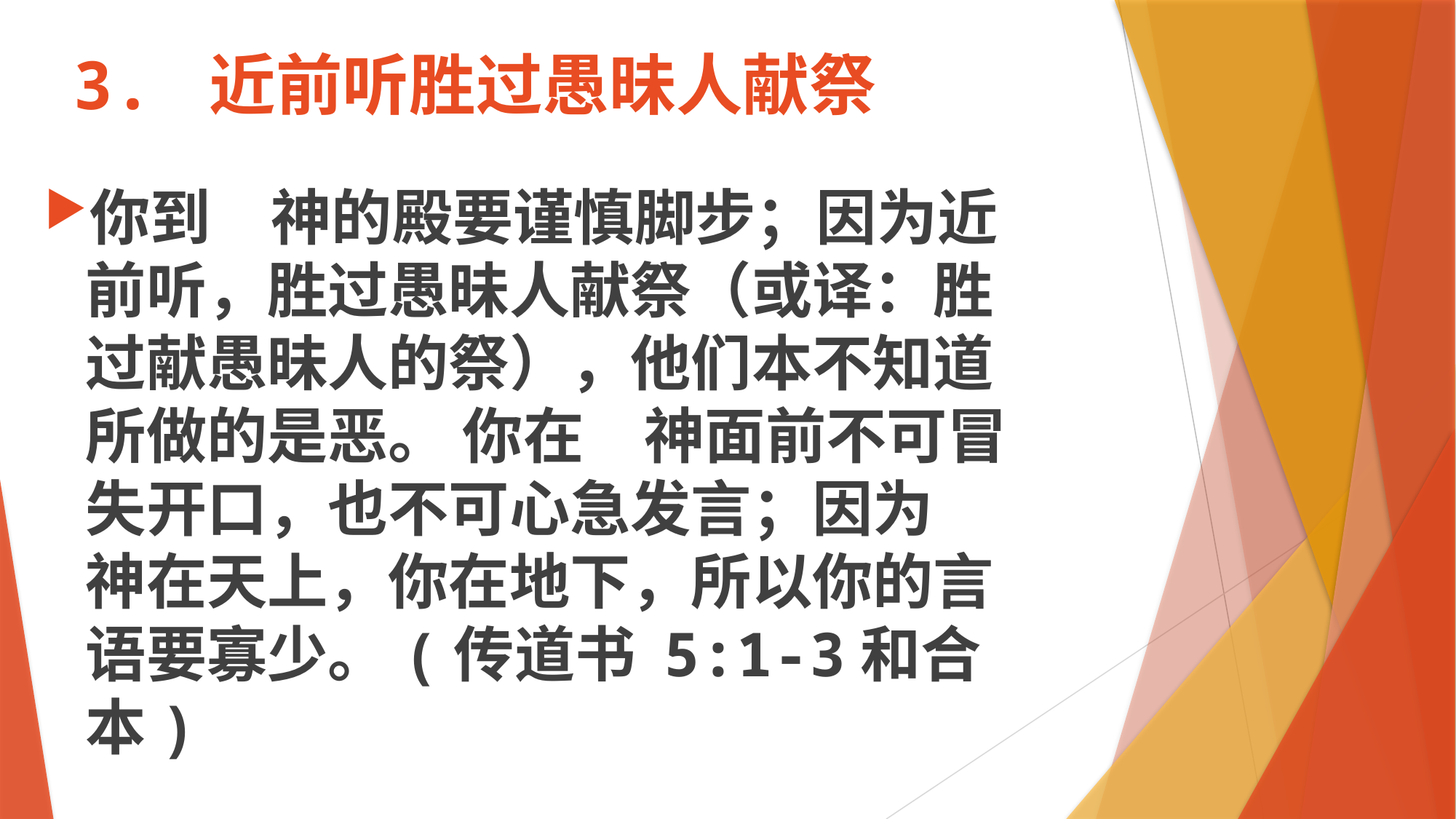

# 3. 近前听胜过愚昧人献祭
你到　神的殿要谨慎脚步；因为近前听，胜过愚昧人献祭（或译：胜过献愚昧人的祭），他们本不知道所做的是恶。 你在　神面前不可冒失开口，也不可心急发言；因为　神在天上，你在地下，所以你的言语要寡少。(传道书 5:1-3和合本)